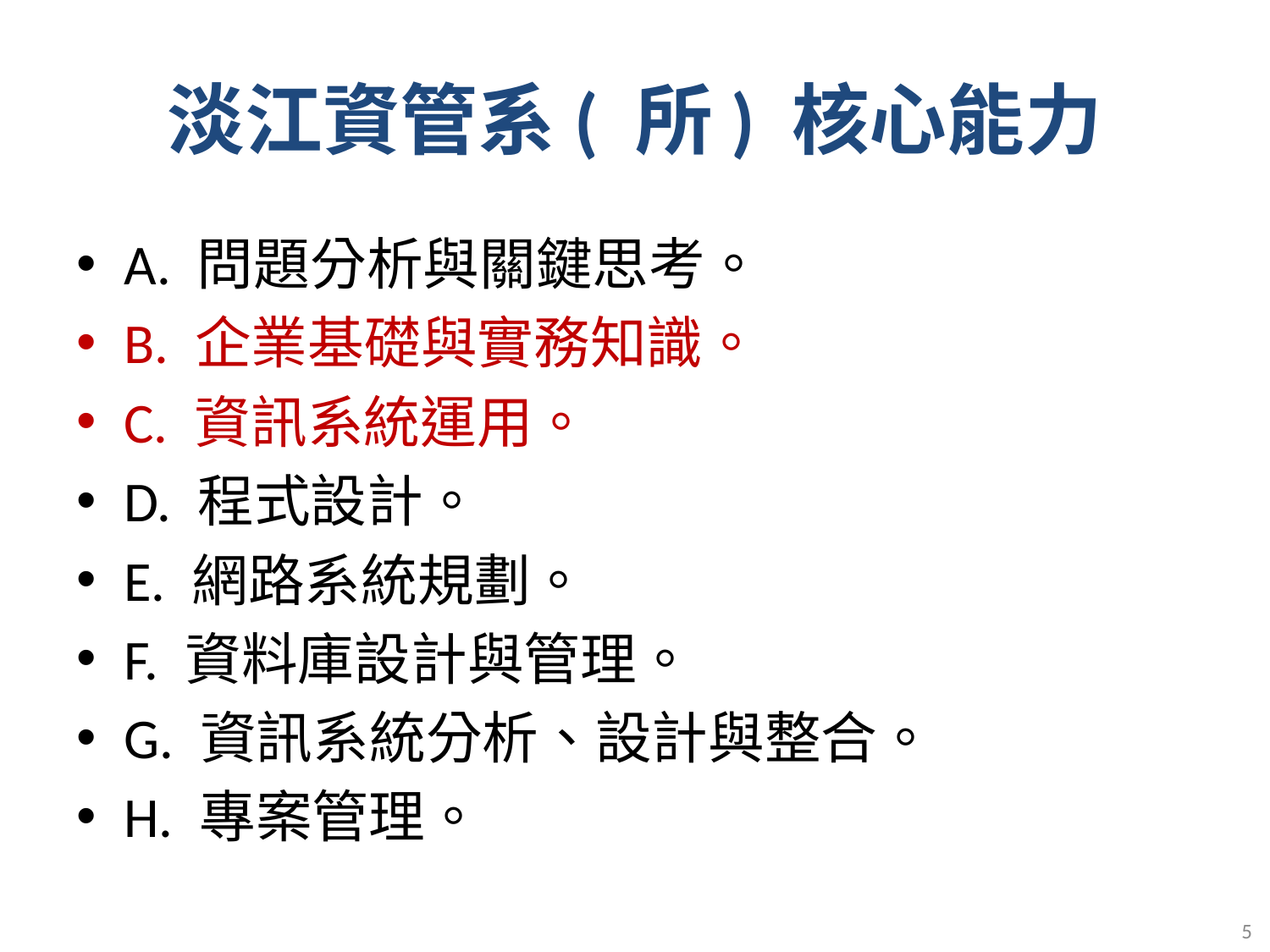

# 淡江資管系( 所) 核心能力
A. 問題分析與關鍵思考。
B. 企業基礎與實務知識。
C. 資訊系統運用。
D. 程式設計。
E. 網路系統規劃。
F. 資料庫設計與管理。
G. 資訊系統分析、設計與整合。
H. 專案管理。
5